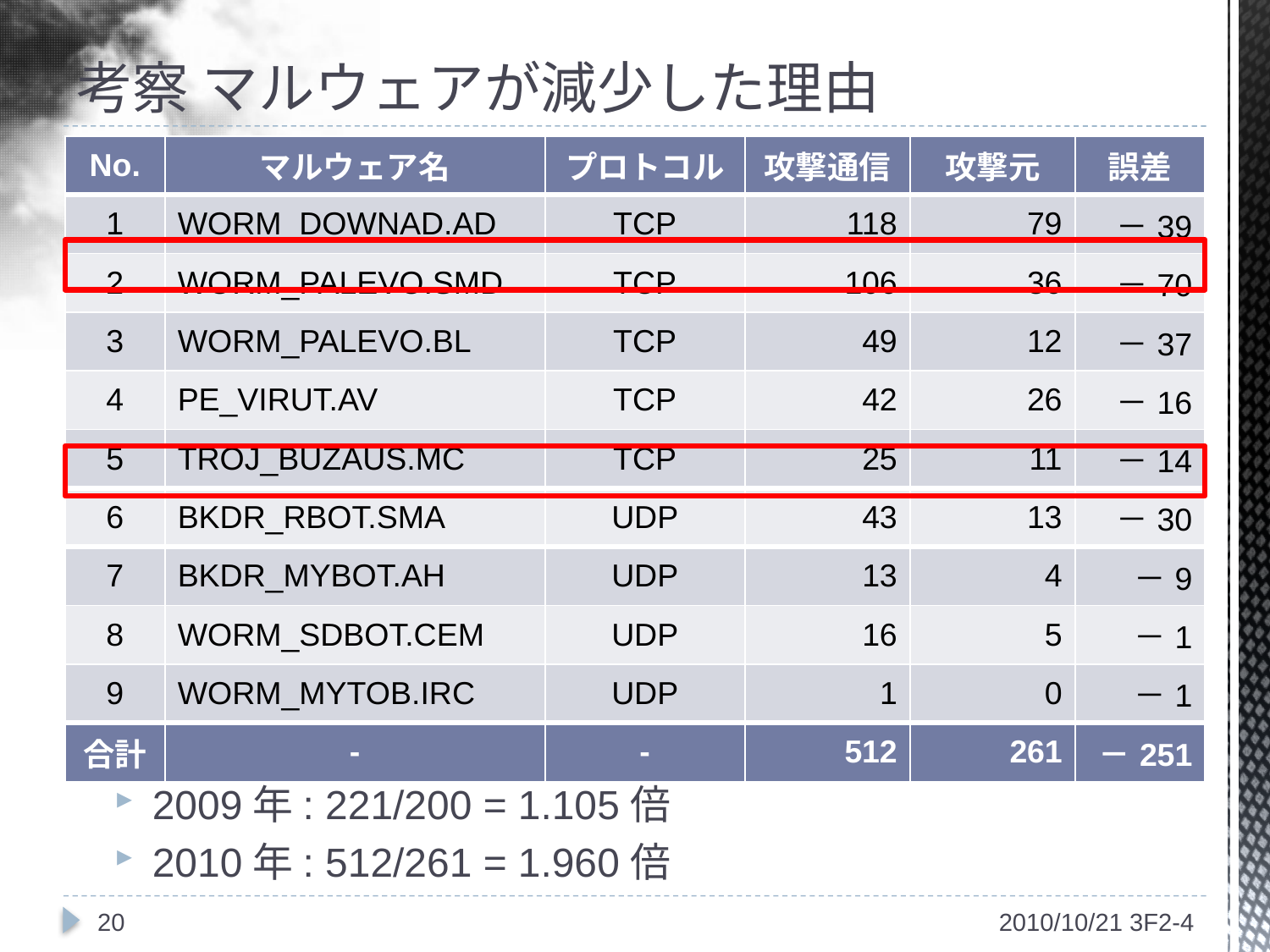

# 考察 マルウェアが減少した理由

CCC DATAsetの未検出数
2009年: 221/200 = 1.105倍
2010年: 512/261 = 1.960倍
| No. | マルウェア名 | プロトコル | 攻撃通信 | 攻撃元 | 誤差 |
| --- | --- | --- | --- | --- | --- |
| 1 | WORM\_DOWNAD.AD | TCP | 118 | 79 | －39 |
| 2 | WORM\_PALEVO.SMD | TCP | 106 | 36 | －70 |
| 3 | WORM\_PALEVO.BL | TCP | 49 | 12 | －37 |
| 4 | PE\_VIRUT.AV | TCP | 42 | 26 | －16 |
| 5 | TROJ\_BUZAUS.MC | TCP | 25 | 11 | －14 |
| 6 | BKDR\_RBOT.SMA | UDP | 43 | 13 | －30 |
| 7 | BKDR\_MYBOT.AH | UDP | 13 | 4 | －9 |
| 8 | WORM\_SDBOT.CEM | UDP | 16 | 5 | －1 |
| 9 | WORM\_MYTOB.IRC | UDP | 1 | 0 | －1 |
| 合計 | - | - | 512 | 261 | －251 |

20
2010/10/21 3F2-4